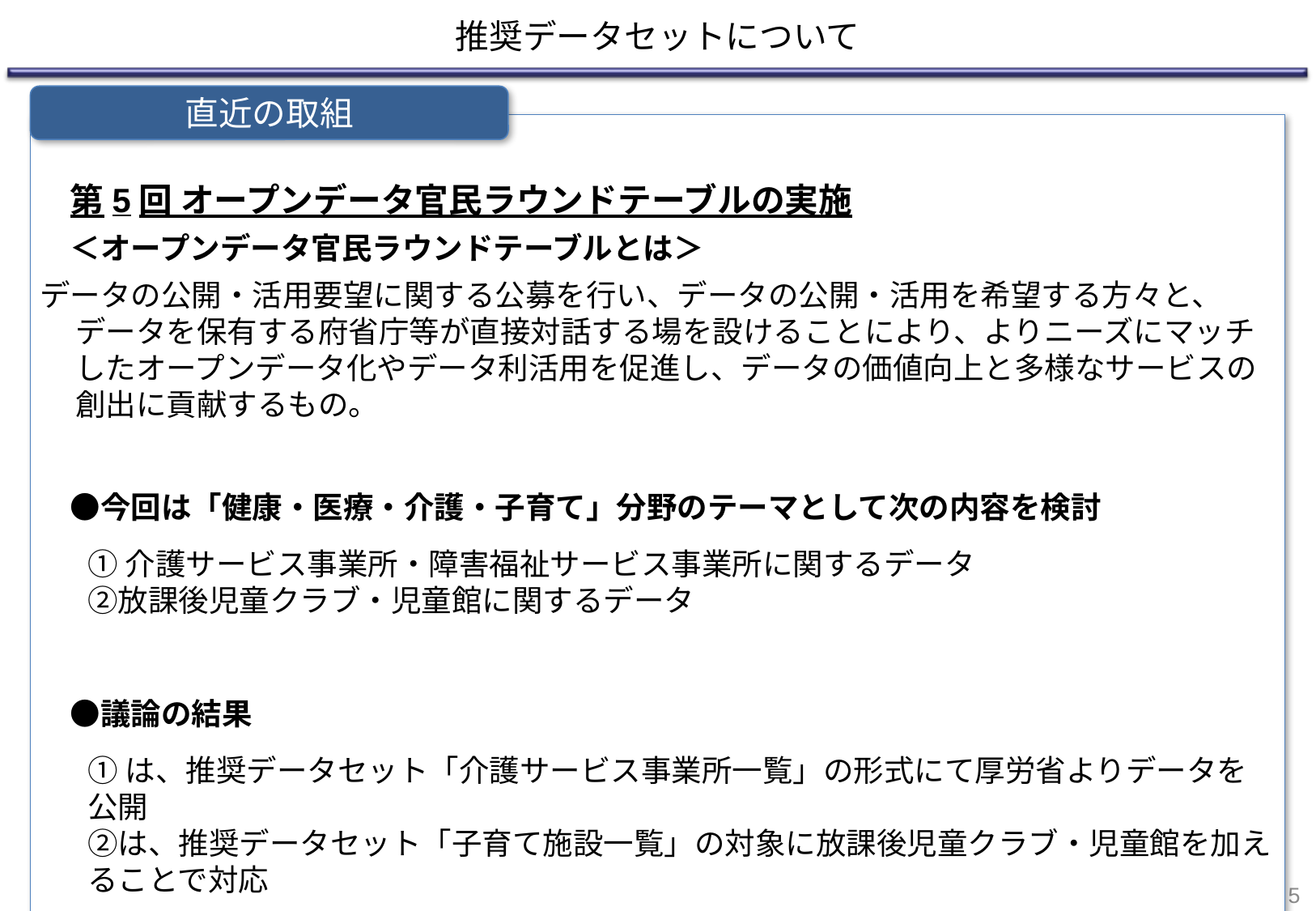

# 推奨データセットについて
直近の取組

　第5回 オープンデータ官民ラウンドテーブルの実施
　＜オープンデータ官民ラウンドテーブルとは＞
データの公開・活用要望に関する公募を行い、データの公開・活用を希望する方々と、データを保有する府省庁等が直接対話する場を設けることにより、よりニーズにマッチしたオープンデータ化やデータ利活用を促進し、データの価値向上と多様なサービスの創出に貢献するもの。

　●今回は「健康・医療・介護・子育て」分野のテーマとして次の内容を検討
	①介護サービス事業所・障害福祉サービス事業所に関するデータ
②放課後児童クラブ・児童館に関するデータ

　●議論の結果
	①は、推奨データセット「介護サービス事業所一覧」の形式にて厚労省よりデータを公開
②は、推奨データセット「子育て施設一覧」の対象に放課後児童クラブ・児童館を加えることで対応

5